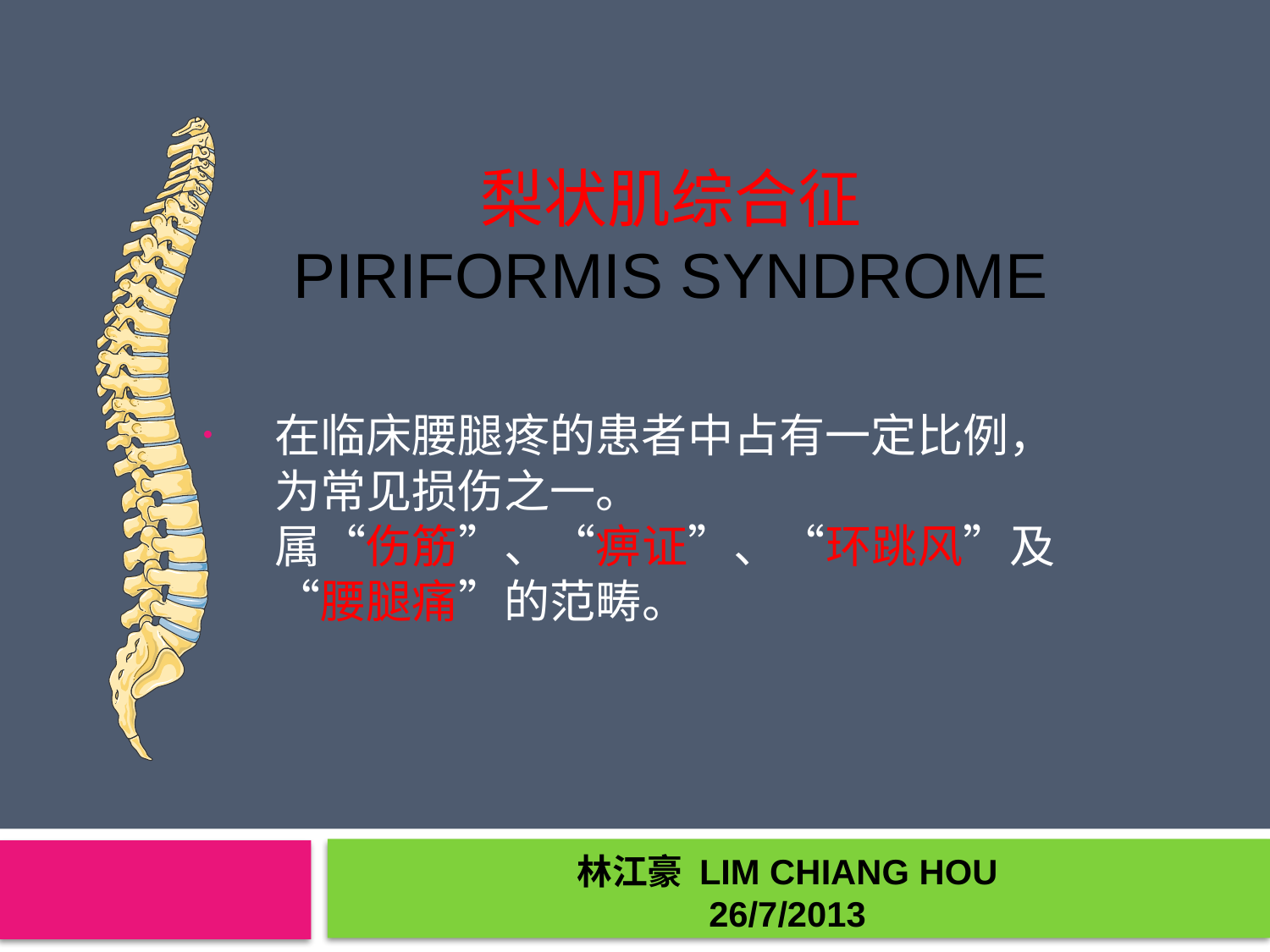

# 梨状肌综合征 piriformis syndrome

在临床腰腿疼的患者中占有一定比例，为常见损伤之一。
属“伤筋”、“痹证”、“环跳风”及“腰腿痛”的范畴。

林江豪 LIM CHIANG HOU
26/7/2013